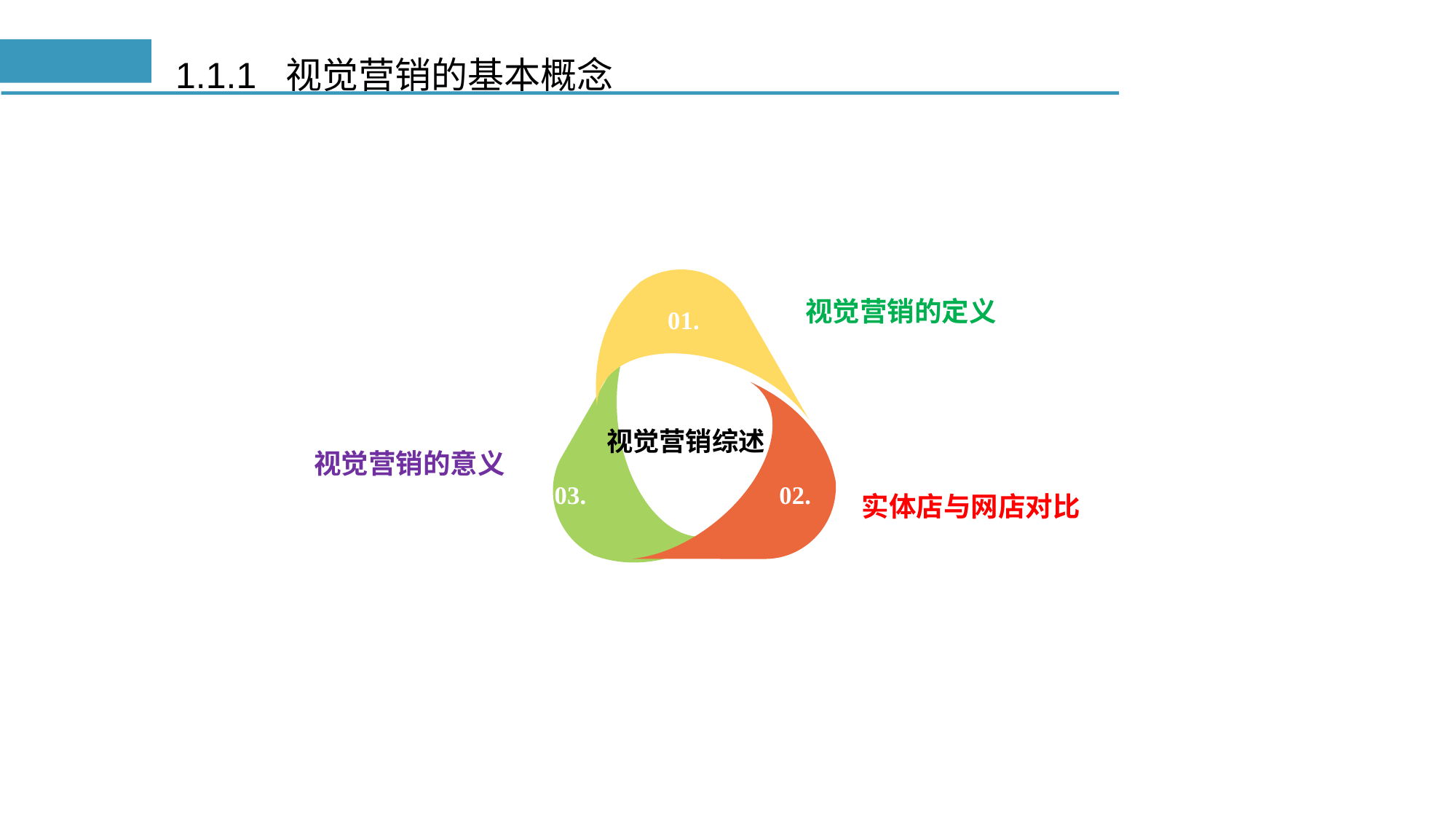

# 1.1.1  视觉营销的基本概念
视觉营销的定义

01.

视觉营销综述

视觉营销的意义
Unified fonts make reading more fluent.
Theme color makes PPT more convenient to change.
Adjust the spacing to adapt to Chinese typesetting, use the reference line in PPT.
实体店与网店对比
03.
02.